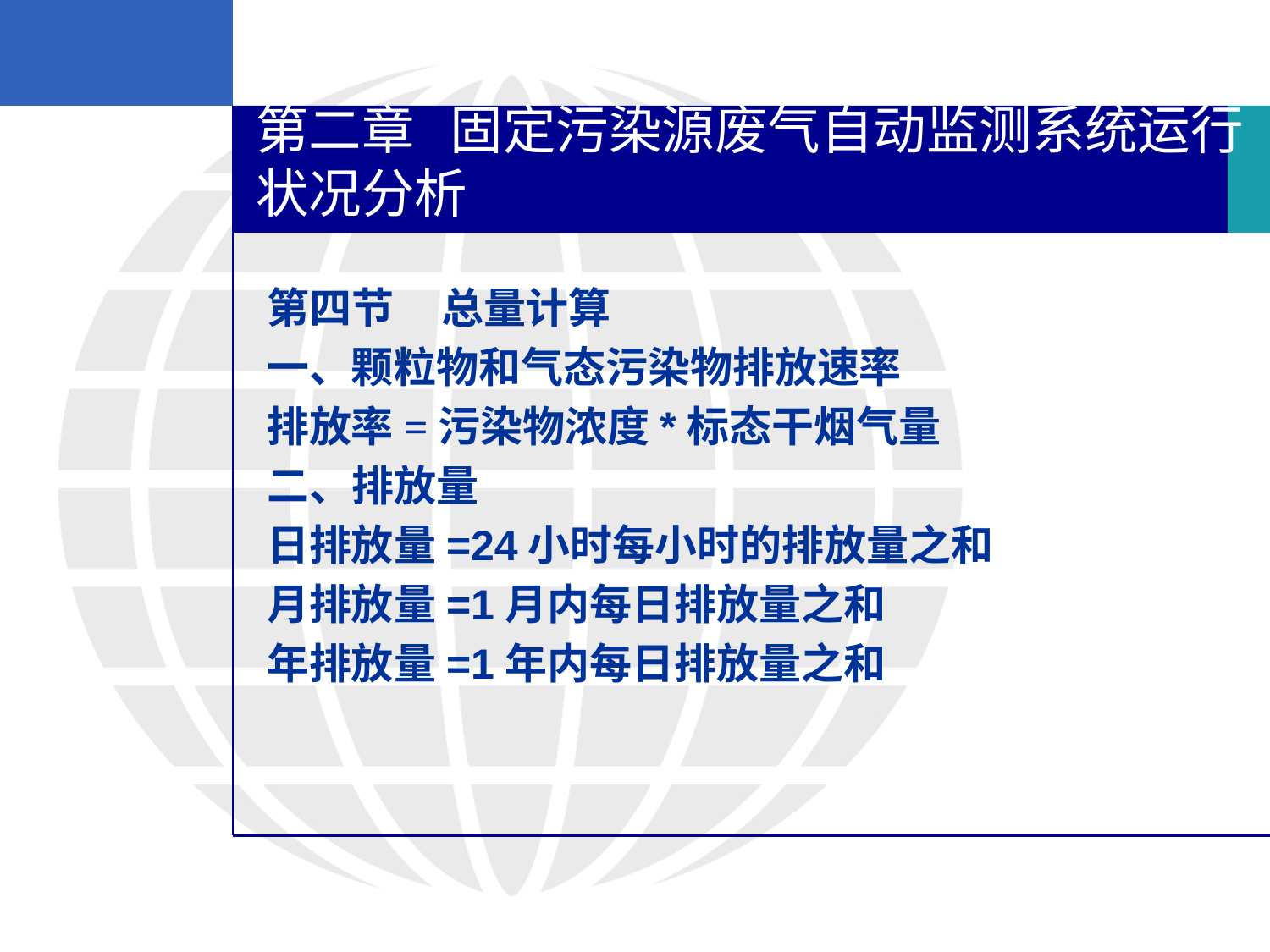

第二章   固定污染源废气自动监测系统运行状况分析
第四节     总量计算
一、颗粒物和气态污染物排放速率
排放率=污染物浓度*标态干烟气量
二、排放量
日排放量=24小时每小时的排放量之和
月排放量=1月内每日排放量之和
年排放量=1年内每日排放量之和